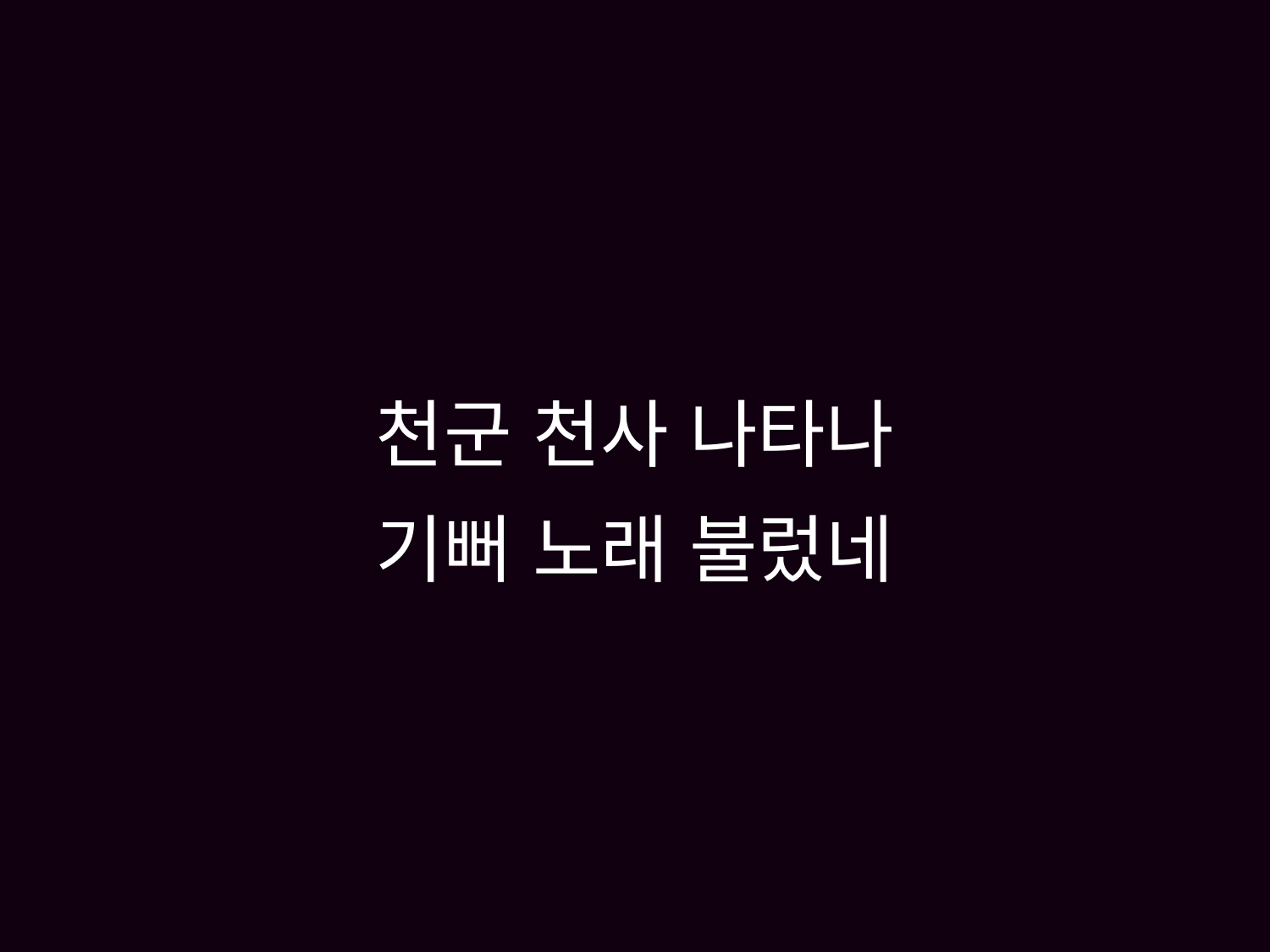

# 천군 천사 나타나 기뻐 노래 불렀네